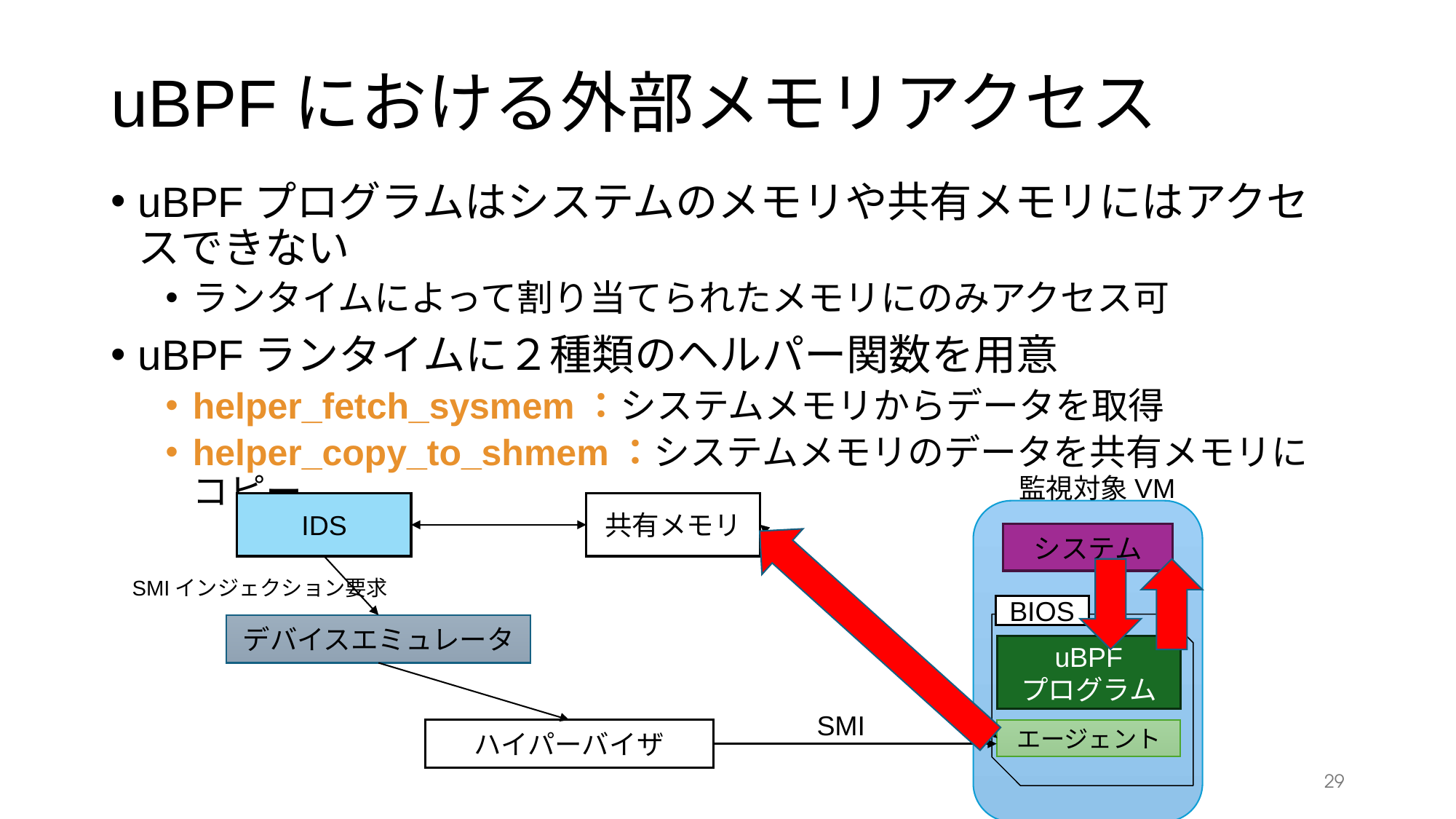

# uBPFにおける外部メモリアクセス
uBPFプログラムはシステムのメモリや共有メモリにはアクセスできない
ランタイムによって割り当てられたメモリにのみアクセス可
uBPFランタイムに２種類のヘルパー関数を用意
helper_fetch_sysmem：システムメモリからデータを取得
helper_copy_to_shmem：システムメモリのデータを共有メモリにコピー
監視対象VM
IDS
共有メモリ

システム
SMIインジェクション要求

BIOS

デバイスエミュレータ
uBPF
プログラム
SMI
ハイパーバイザ
エージェント
29